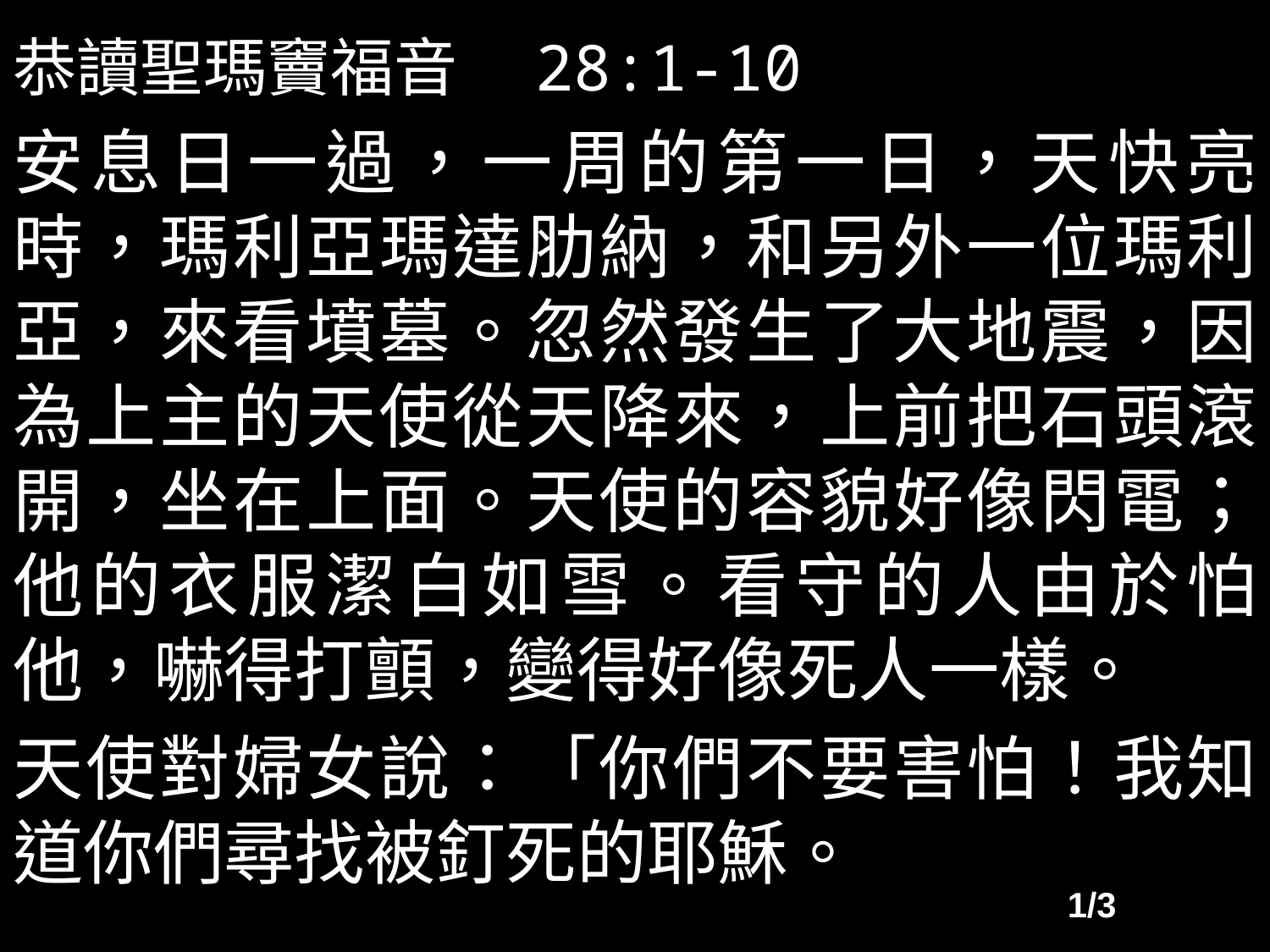

恭讀聖瑪竇福音　28:1-10
安息日一過，一周的第一日，天快亮時，瑪利亞瑪達肋納，和另外一位瑪利亞，來看墳墓。忽然發生了大地震，因為上主的天使從天降來，上前把石頭滾開，坐在上面。天使的容貌好像閃電；他的衣服潔白如雪。看守的人由於怕他，嚇得打顫，變得好像死人一樣。
天使對婦女說：「你們不要害怕！我知道你們尋找被釘死的耶穌。
1/3